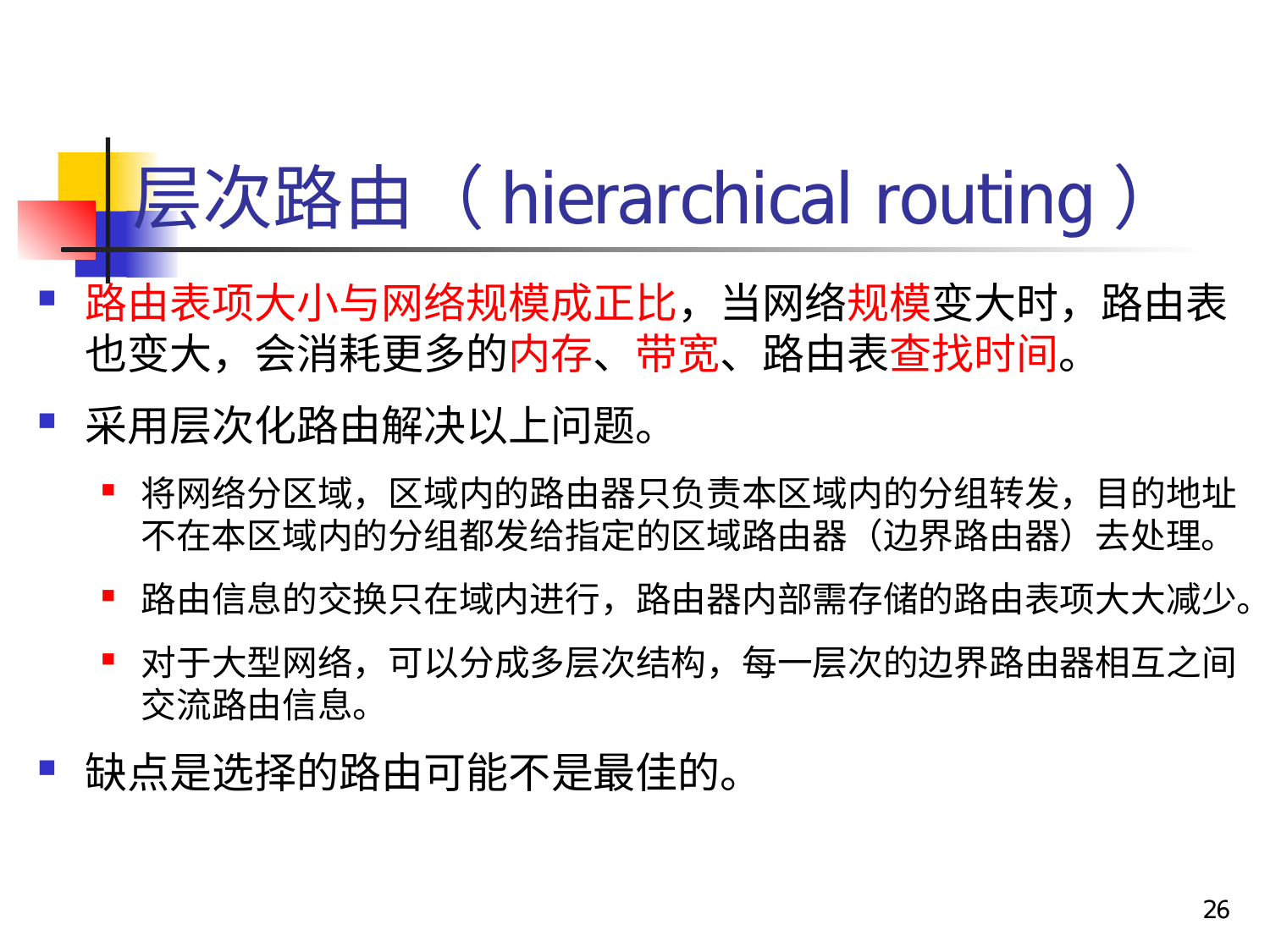

# 层次路由（hierarchical routing）
路由表项大小与网络规模成正比，当网络规模变大时，路由表也变大，会消耗更多的内存、带宽、路由表查找时间。
采用层次化路由解决以上问题。
将网络分区域，区域内的路由器只负责本区域内的分组转发，目的地址不在本区域内的分组都发给指定的区域路由器（边界路由器）去处理。
路由信息的交换只在域内进行，路由器内部需存储的路由表项大大减少。
对于大型网络，可以分成多层次结构，每一层次的边界路由器相互之间交流路由信息。
缺点是选择的路由可能不是最佳的。
26